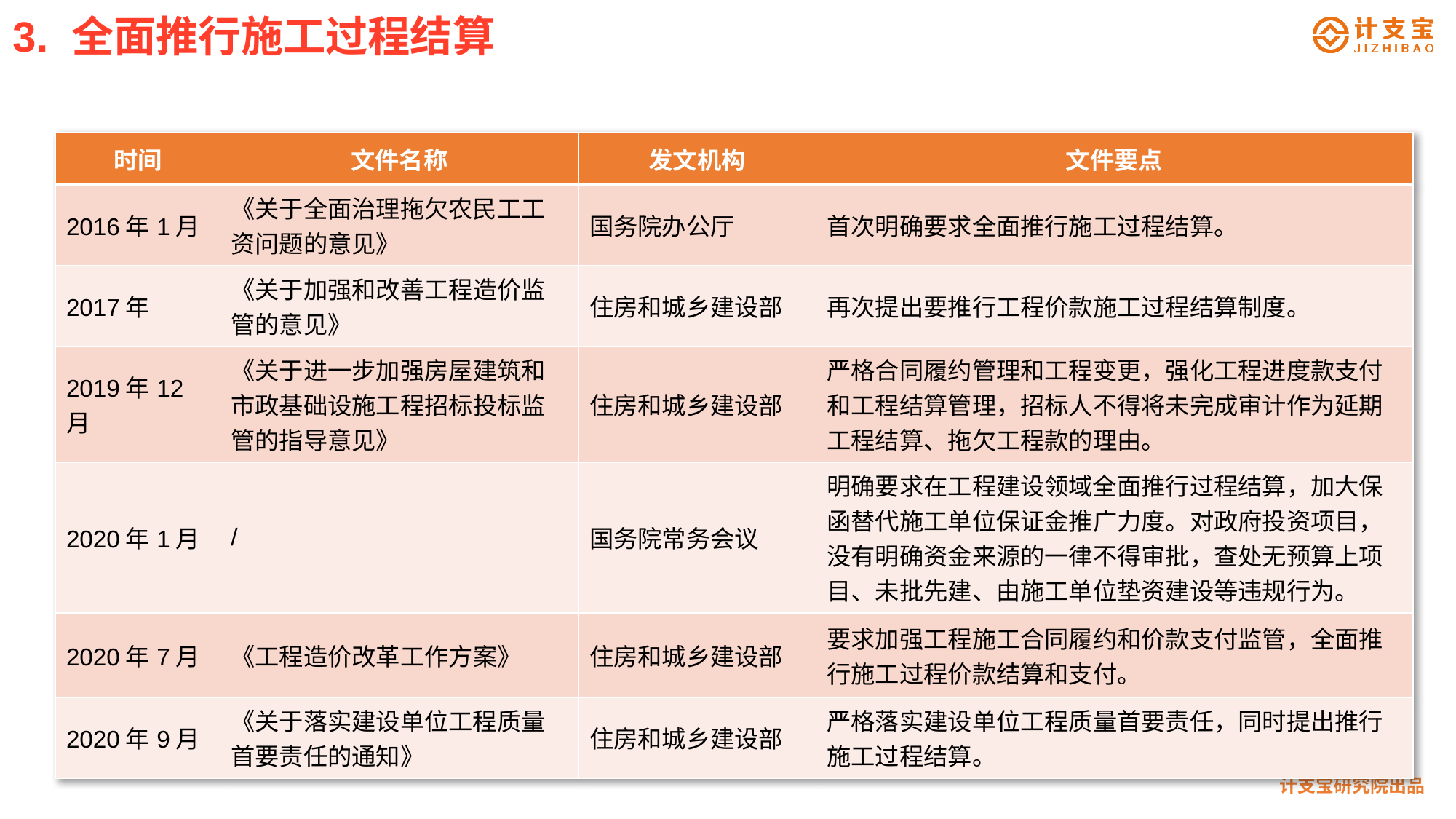

3. 全面推行施工过程结算
| 时间 | 文件名称 | 发文机构 | 文件要点 |
| --- | --- | --- | --- |
| 2016年1月 | 《关于全面治理拖欠农民工工资问题的意见》 | 国务院办公厅 | 首次明确要求全面推行施工过程结算。 |
| 2017年 | 《关于加强和改善工程造价监管的意见》 | 住房和城乡建设部 | 再次提出要推行工程价款施工过程结算制度。 |
| 2019年12月 | 《关于进一步加强房屋建筑和市政基础设施工程招标投标监管的指导意见》 | 住房和城乡建设部 | 严格合同履约管理和工程变更，强化工程进度款支付和工程结算管理，招标人不得将未完成审计作为延期工程结算、拖欠工程款的理由。 |
| 2020年1月 | / | 国务院常务会议 | 明确要求在工程建设领域全面推行过程结算，加大保函替代施工单位保证金推广力度。对政府投资项目，没有明确资金来源的一律不得审批，查处无预算上项目、未批先建、由施工单位垫资建设等违规行为。 |
| 2020年7月 | 《工程造价改革工作方案》 | 住房和城乡建设部 | 要求加强工程施工合同履约和价款支付监管，全面推行施工过程价款结算和支付。 |
| 2020年9月 | 《关于落实建设单位工程质量首要责任的通知》 | 住房和城乡建设部 | 严格落实建设单位工程质量首要责任，同时提出推行施工过程结算。 |